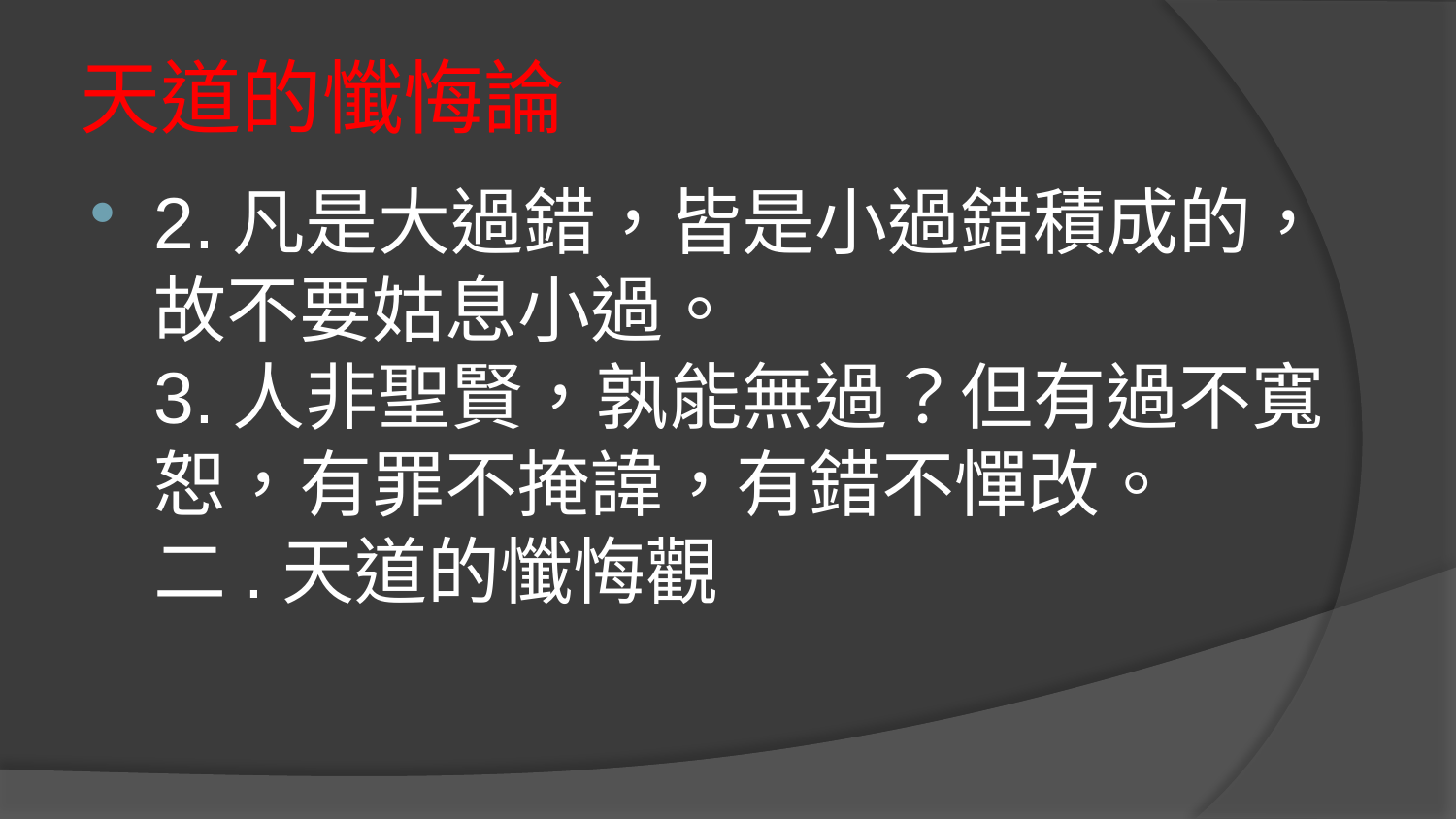

# 天道的懺悔論
2.凡是大過錯，皆是小過錯積成的，故不要姑息小過。
3.人非聖賢，孰能無過？但有過不寬恕，有罪不掩諱，有錯不憚改。
二.天道的懺悔觀